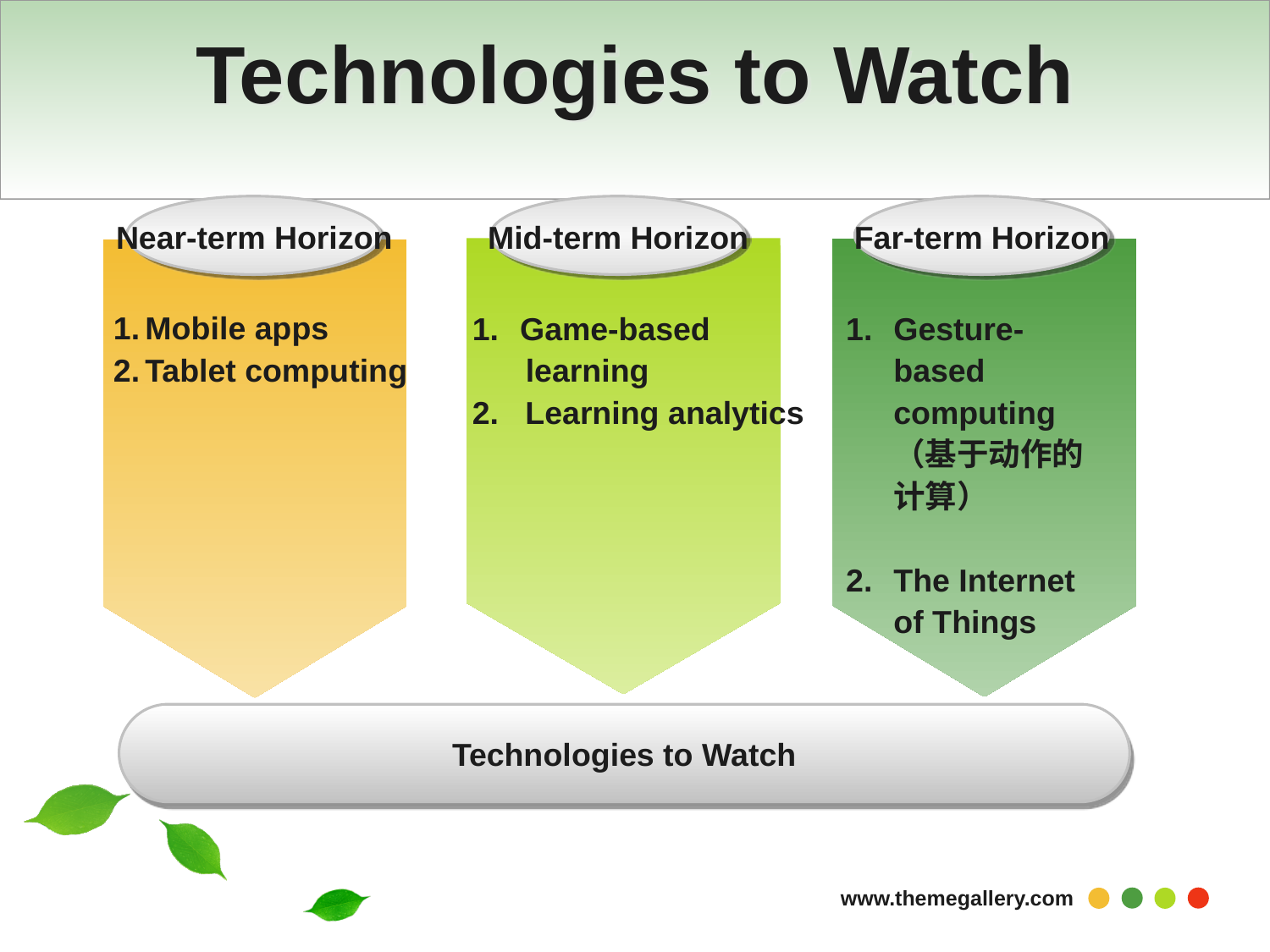

# Technologies to Watch

Near-term Horizon
Mid-term Horizon
Far-term Horizon

Mobile apps
Tablet computing
Game-based
      learning
2.   Learning analytics
Gesture-based computing（基于动作的计算）

The Internet of Things
Technologies to Watch